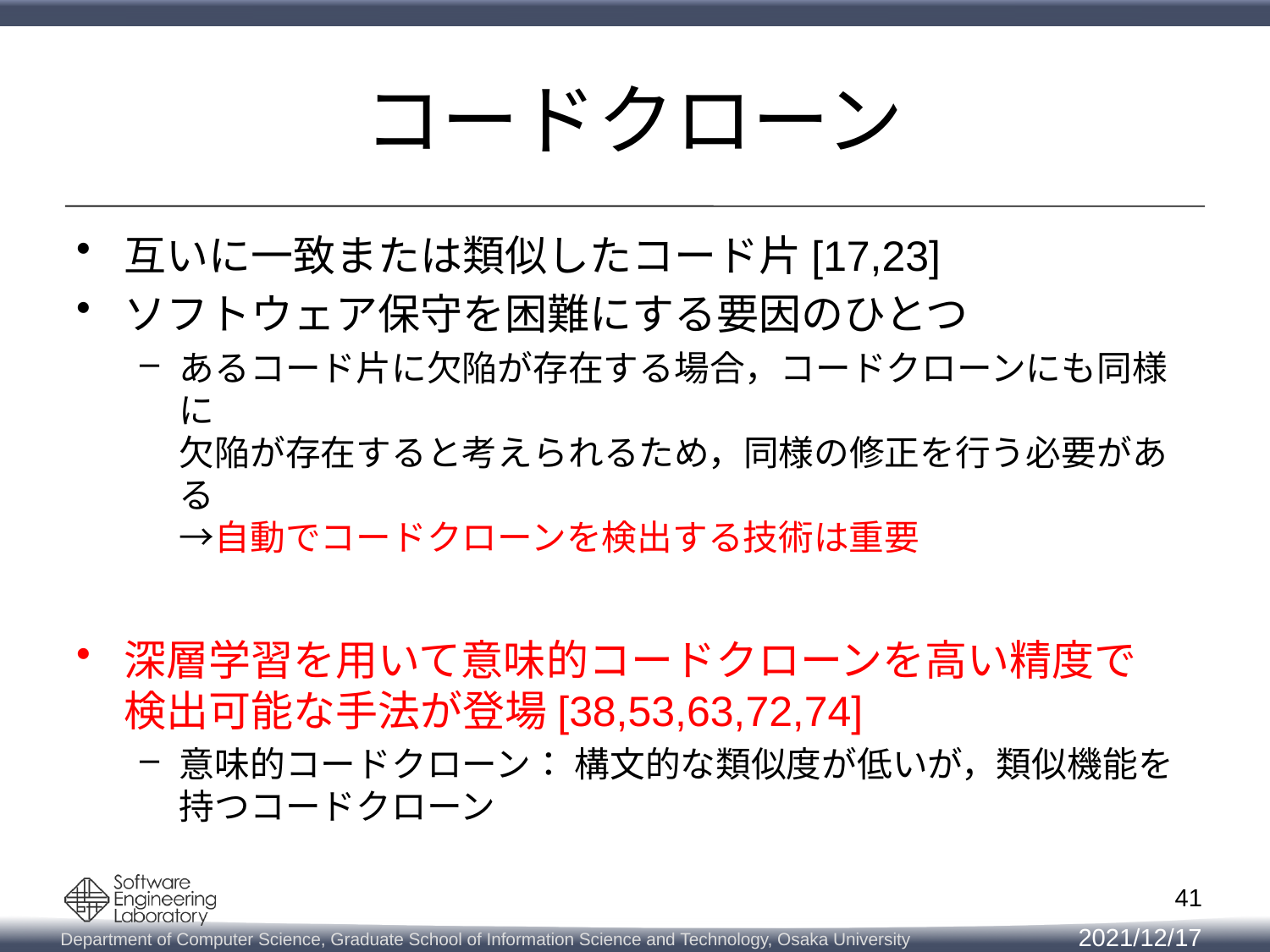

# コードクローン
互いに一致または類似したコード片[17,23]
ソフトウェア保守を困難にする要因のひとつ
あるコード片に欠陥が存在する場合，コードクローンにも同様に
欠陥が存在すると考えられるため，同様の修正を行う必要がある
→自動でコードクローンを検出する技術は重要

深層学習を用いて意味的コードクローンを高い精度で
検出可能な手法が登場[38,53,63,72,74]
意味的コードクローン： 構文的な類似度が低いが，類似機能を持つコードクローン
41
2021/12/17